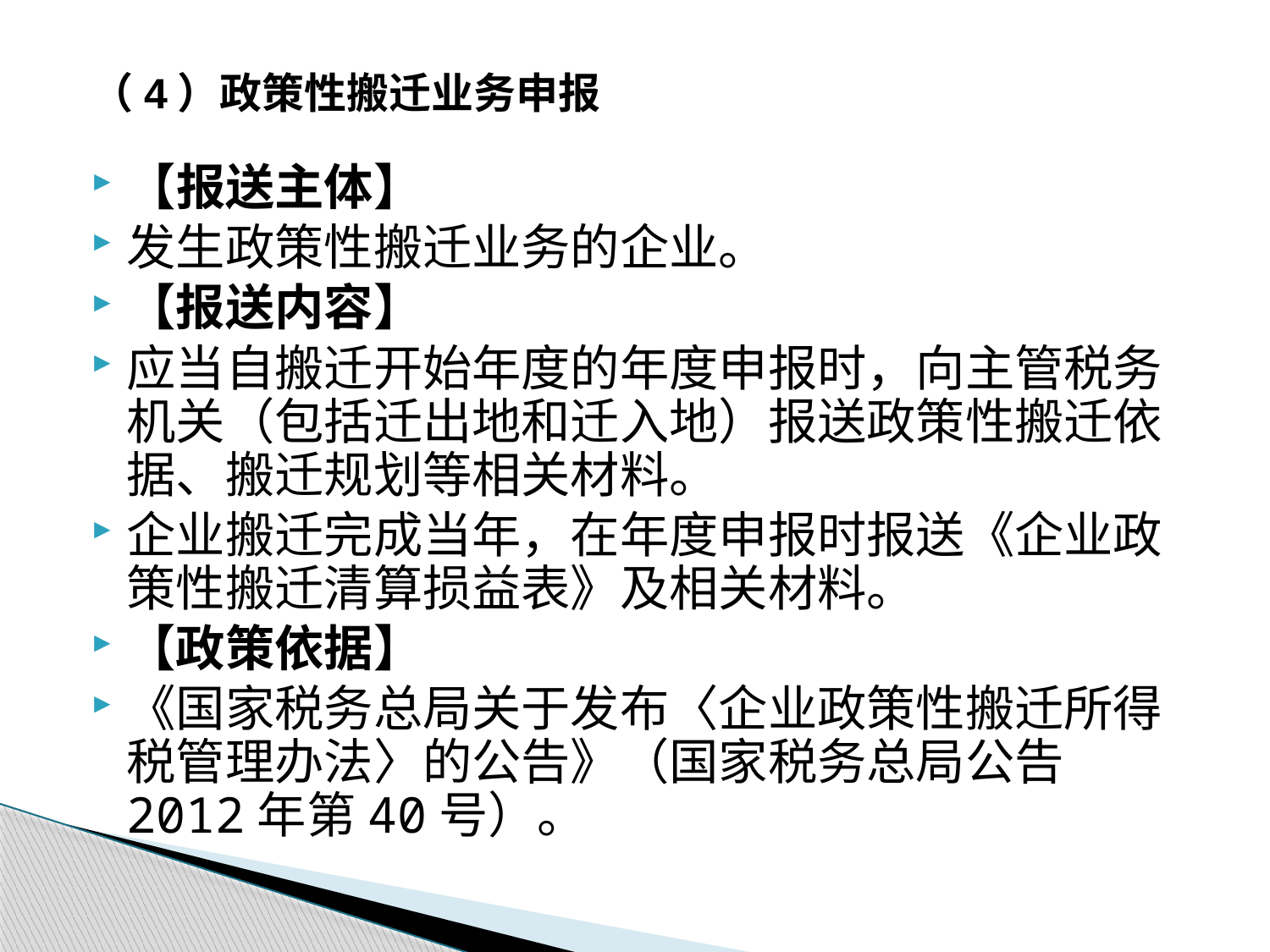

（4）政策性搬迁业务申报
【报送主体】
发生政策性搬迁业务的企业。
【报送内容】
应当自搬迁开始年度的年度申报时，向主管税务机关（包括迁出地和迁入地）报送政策性搬迁依据、搬迁规划等相关材料。
企业搬迁完成当年，在年度申报时报送《企业政策性搬迁清算损益表》及相关材料。
【政策依据】
《国家税务总局关于发布〈企业政策性搬迁所得税管理办法〉的公告》（国家税务总局公告2012年第40号）。